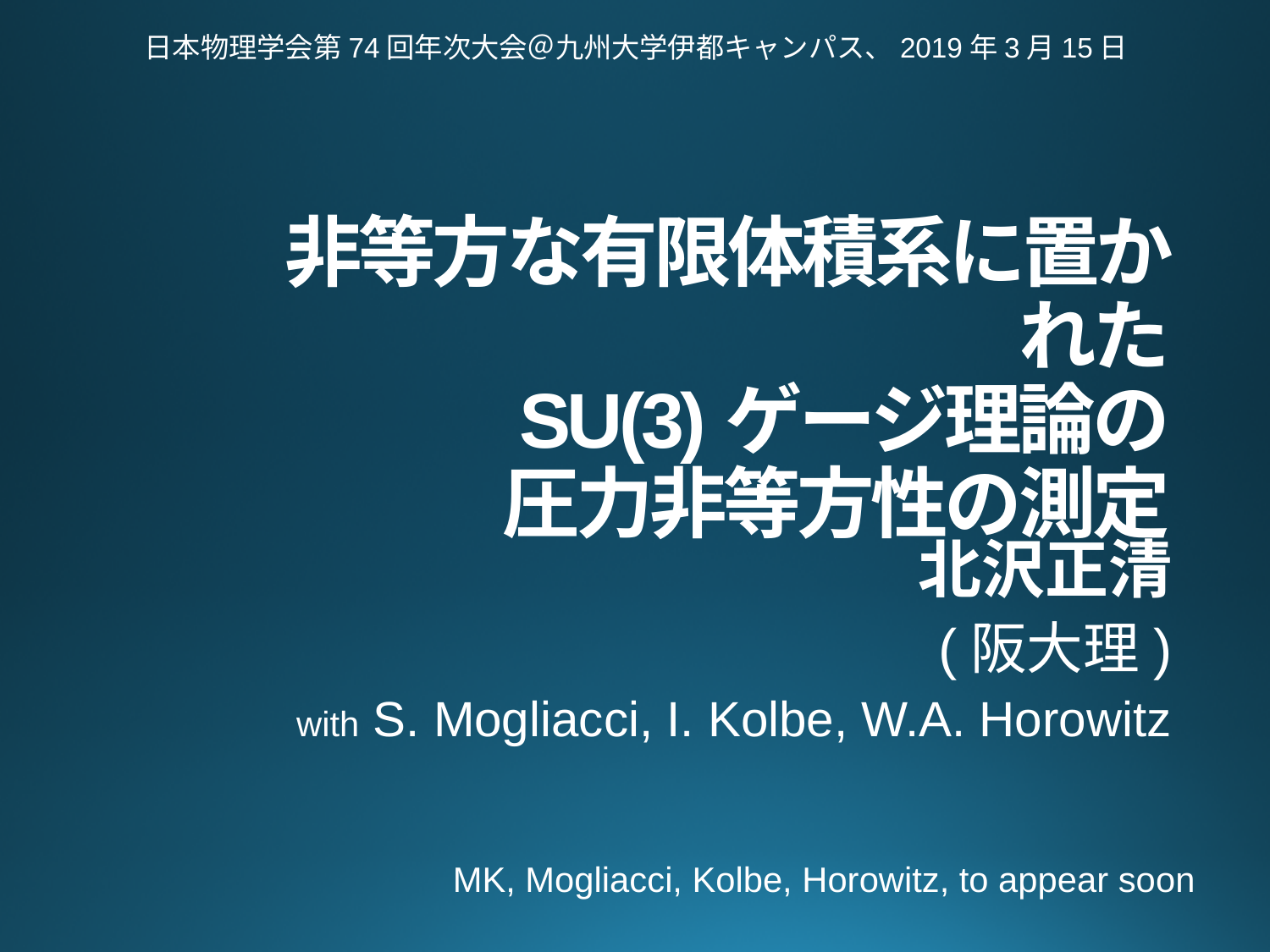

日本物理学会第74回年次大会＠九州大学伊都キャンパス、2019年3月15日
# 非等方な有限体積系に置かれた SU(3)ゲージ理論の 圧力非等方性の測定
北沢正清
(阪大理)
with S. Mogliacci, I. Kolbe, W.A. Horowitz
MK, Mogliacci, Kolbe, Horowitz, to appear soon